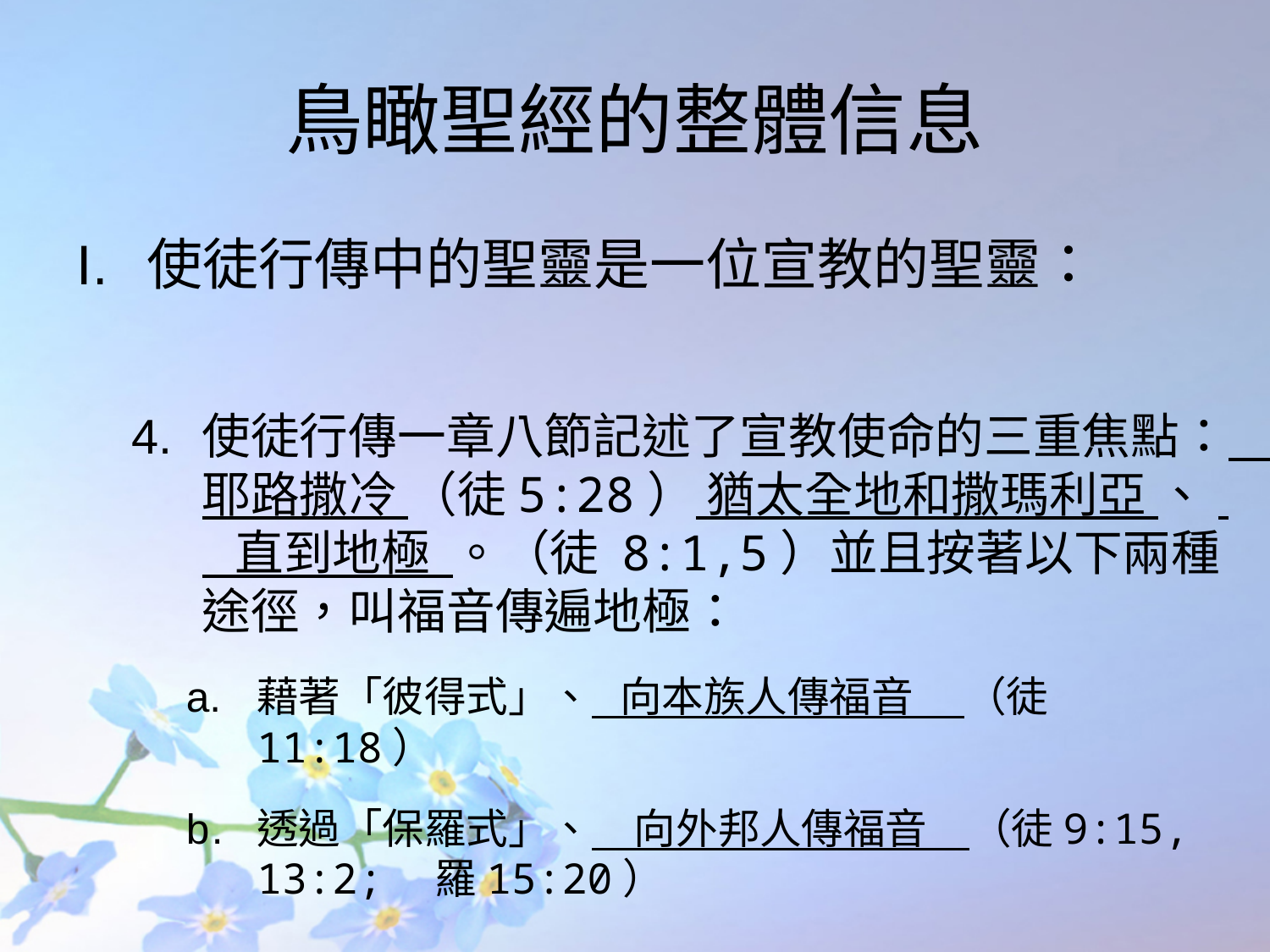

# 鳥瞰聖經的整體信息
使徒行傳中的聖靈是一位宣教的聖靈：

使徒行傳一章八節記述了宣教使命的三重焦點： 耶路撒冷 （徒5:28） 猶太全地和撒瑪利亞 、      直到地極  。（徒 8:1,5）並且按著以下兩種途徑，叫福音傳遍地極：
藉著「彼得式」、   向本族人傳福音　 （徒11:18）
透過「保羅式」、　向外邦人傳福音　（徒9:15, 13:2;　羅15:20）